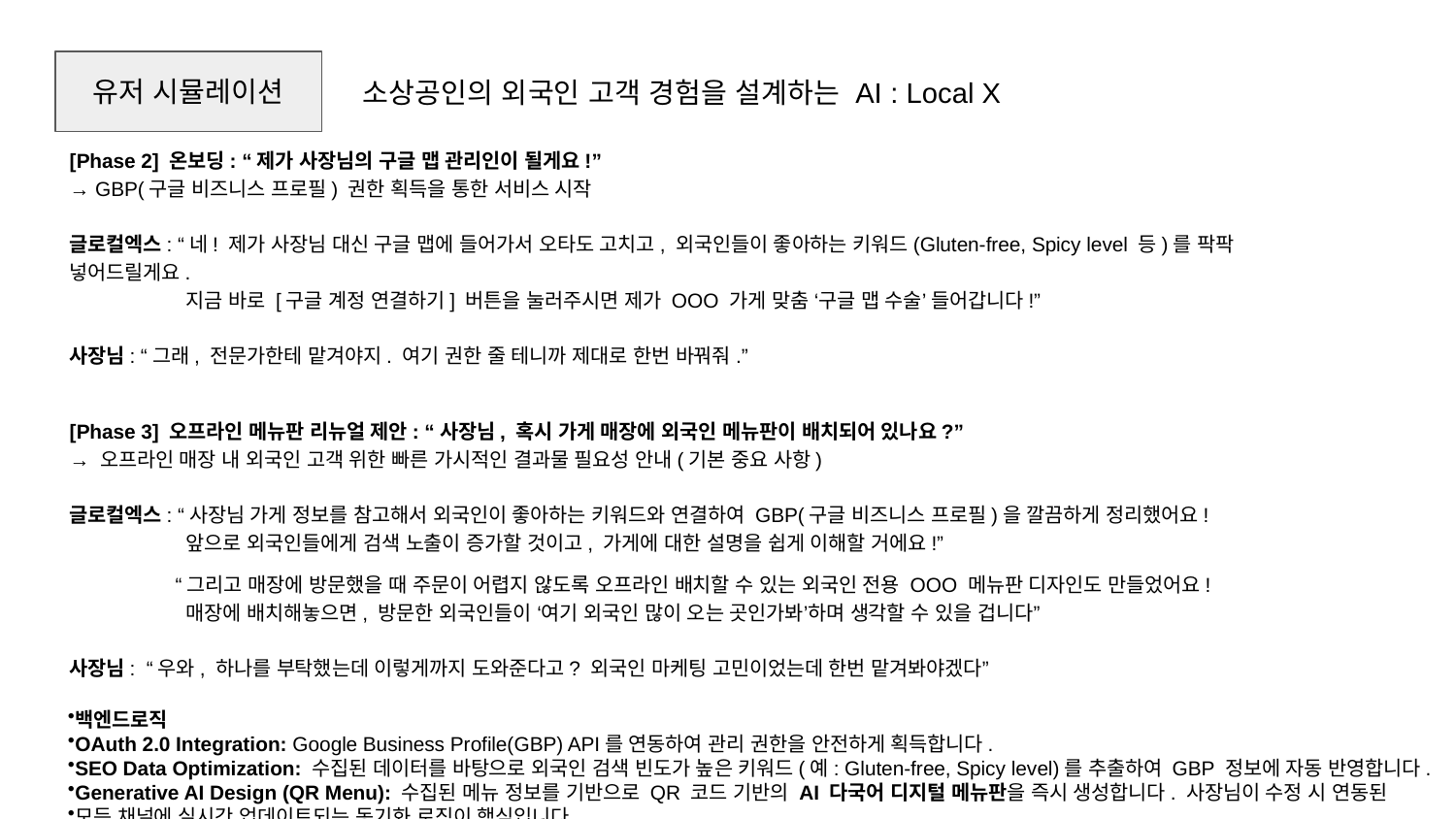

유저 시뮬레이션
소상공인의 외국인 고객 경험을 설계하는 AI : Local X
[Phase 2] 온보딩: “제가 사장님의 구글 맵 관리인이 될게요!”
→ GBP(구글 비즈니스 프로필) 권한 획득을 통한 서비스 시작
글로컬엑스: “네! 제가 사장님 대신 구글 맵에 들어가서 오타도 고치고, 외국인들이 좋아하는 키워드(Gluten-free, Spicy level 등)를 팍팍 넣어드릴게요.
                    지금 바로 [구글 계정 연결하기] 버튼을 눌러주시면 제가 OOO 가게 맞춤 ‘구글 맵 수술’ 들어갑니다!”

사장님: “그래, 전문가한테 맡겨야지. 여기 권한 줄 테니까 제대로 한번 바꿔줘.”
[Phase 3] 오프라인 메뉴판 리뉴얼 제안: “사장님, 혹시 가게 매장에 외국인 메뉴판이 배치되어 있나요?”
→ 오프라인 매장 내 외국인 고객 위한 빠른 가시적인 결과물 필요성 안내(기본 중요 사항)

글로컬엑스: “사장님 가게 정보를 참고해서 외국인이 좋아하는 키워드와 연결하여 GBP(구글 비즈니스 프로필)을 깔끔하게 정리했어요!
                    앞으로 외국인들에게 검색 노출이 증가할 것이고, 가게에 대한 설명을 쉽게 이해할 거에요!”
                   “그리고 매장에 방문했을 때 주문이 어렵지 않도록 오프라인 배치할 수 있는 외국인 전용 OOO 메뉴판 디자인도 만들었어요!
                    매장에 배치해놓으면, 방문한 외국인들이 ‘여기 외국인 많이 오는 곳인가봐’하며 생각할 수 있을 겁니다”
사장님:  “우와, 하나를 부탁했는데 이렇게까지 도와준다고? 외국인 마케팅 고민이었는데 한번 맡겨봐야겠다”
백엔드로직
OAuth 2.0 Integration: Google Business Profile(GBP) API를 연동하여 관리 권한을 안전하게 획득합니다.
SEO Data Optimization: 수집된 데이터를 바탕으로 외국인 검색 빈도가 높은 키워드(예: Gluten-free, Spicy level)를 추출하여 GBP 정보에 자동 반영합니다.
Generative AI Design (QR Menu): 수집된 메뉴 정보를 기반으로 QR 코드 기반의 AI 다국어 디지털 메뉴판을 즉시 생성합니다. 사장님이 수정 시 연동된
모든 채널에 실시간 업데이트되는 동기화 로직이 핵심입니다